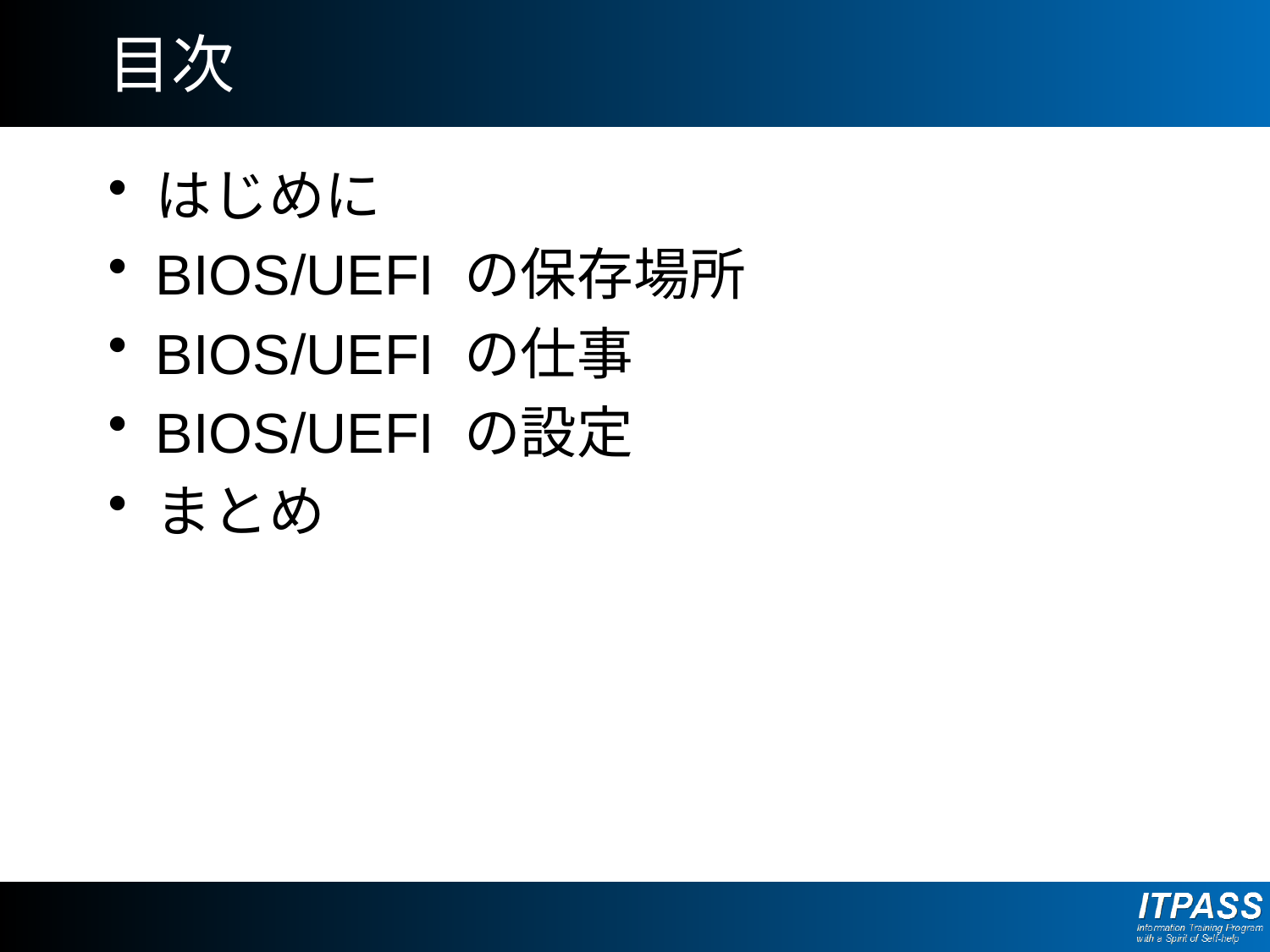

# 目次
はじめに
BIOS/UEFI の保存場所
BIOS/UEFI の仕事
BIOS/UEFI の設定
まとめ